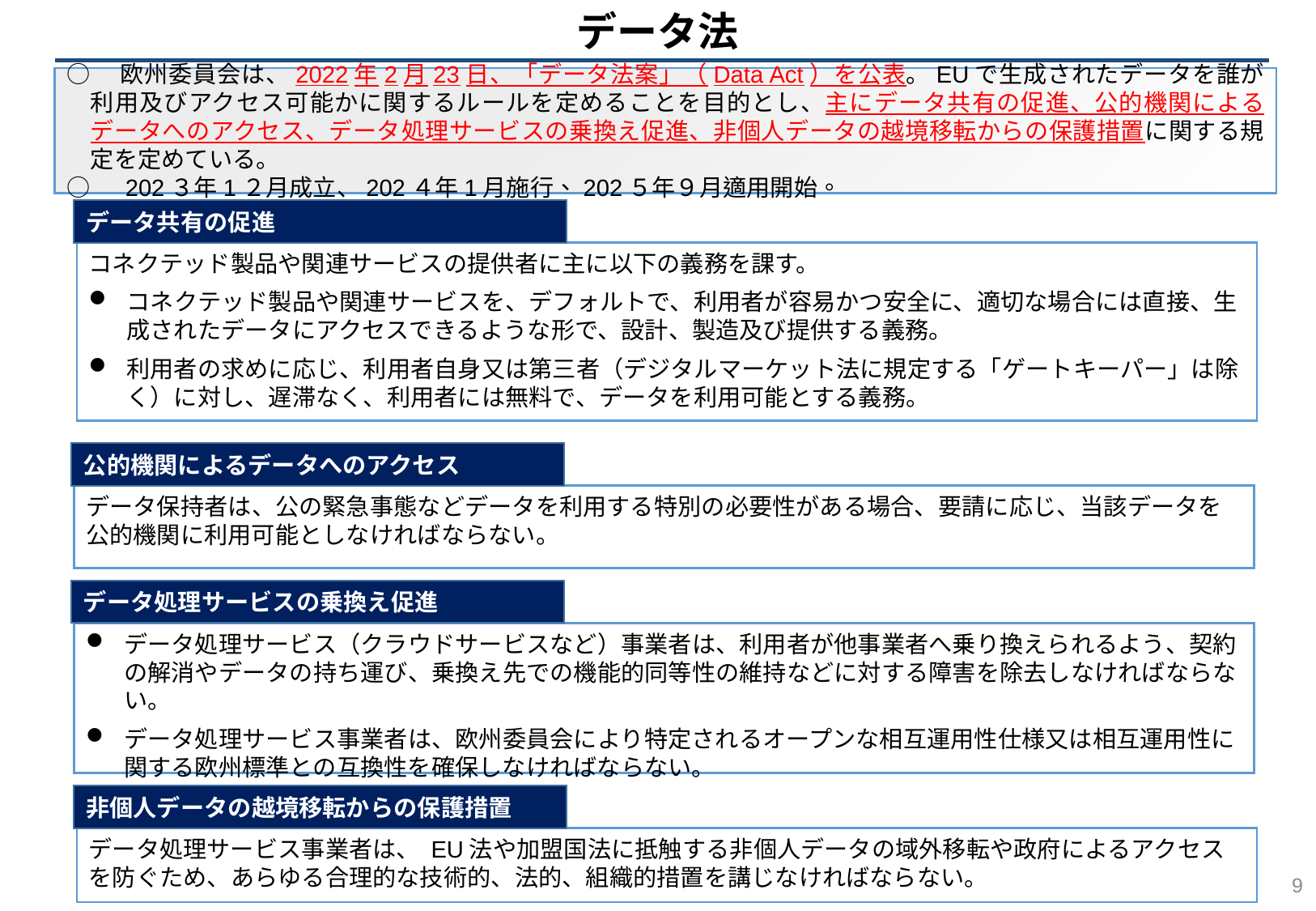

データ法
○　欧州委員会は、2022年2月23日、「データ法案」（Data Act）を公表。EUで生成されたデータを誰が利用及びアクセス可能かに関するルールを定めることを目的とし、主にデータ共有の促進、公的機関によるデータへのアクセス、データ処理サービスの乗換え促進、非個人データの越境移転からの保護措置に関する規定を定めている。
○　202３年1２月成立、202４年1月施行、202５年９月適用開始。
データ共有の促進
コネクテッド製品や関連サービスの提供者に主に以下の義務を課す。
コネクテッド製品や関連サービスを、デフォルトで、利用者が容易かつ安全に、適切な場合には直接、生成されたデータにアクセスできるような形で、設計、製造及び提供する義務。
利用者の求めに応じ、利用者自身又は第三者（デジタルマーケット法に規定する「ゲートキーパー」は除く）に対し、遅滞なく、利用者には無料で、データを利用可能とする義務。

公的機関によるデータへのアクセス
データ保持者は、公の緊急事態などデータを利用する特別の必要性がある場合、要請に応じ、当該データを公的機関に利用可能としなければならない。
データ処理サービスの乗換え促進
データ処理サービス（クラウドサービスなど）事業者は、利用者が他事業者へ乗り換えられるよう、契約の解消やデータの持ち運び、乗換え先での機能的同等性の維持などに対する障害を除去しなければならない。
データ処理サービス事業者は、欧州委員会により特定されるオープンな相互運用性仕様又は相互運用性に関する欧州標準との互換性を確保しなければならない。
非個人データの越境移転からの保護措置
データ処理サービス事業者は、 EU法や加盟国法に抵触する非個人データの域外移転や政府によるアクセスを防ぐため、あらゆる合理的な技術的、法的、組織的措置を講じなければならない。
9